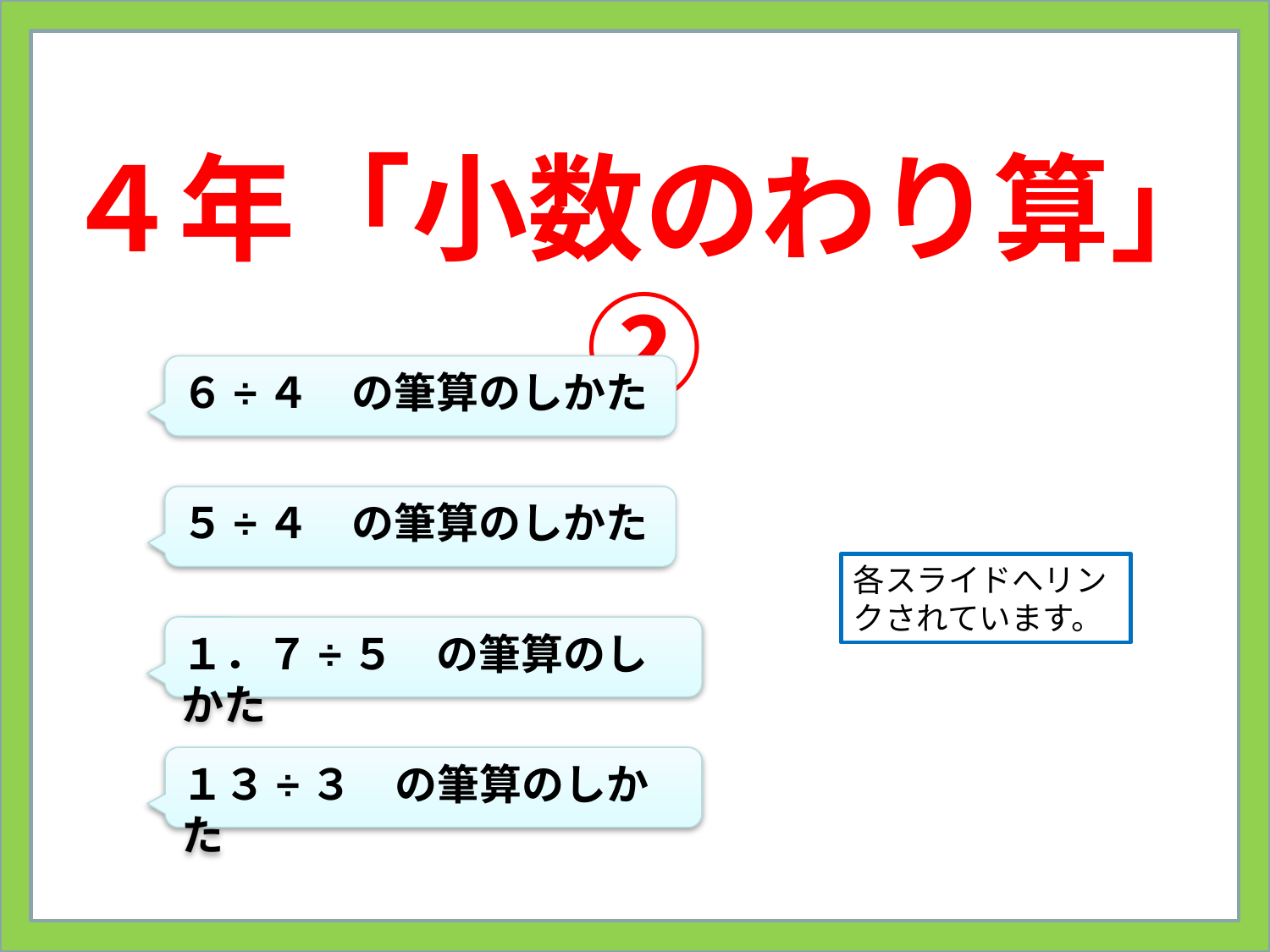

# ４年「小数のわり算」②
６÷４　の筆算のしかた
５÷４　の筆算のしかた
各スライドへリンクされています。
１．７÷５　の筆算のしかた
１３÷３　の筆算のしかた